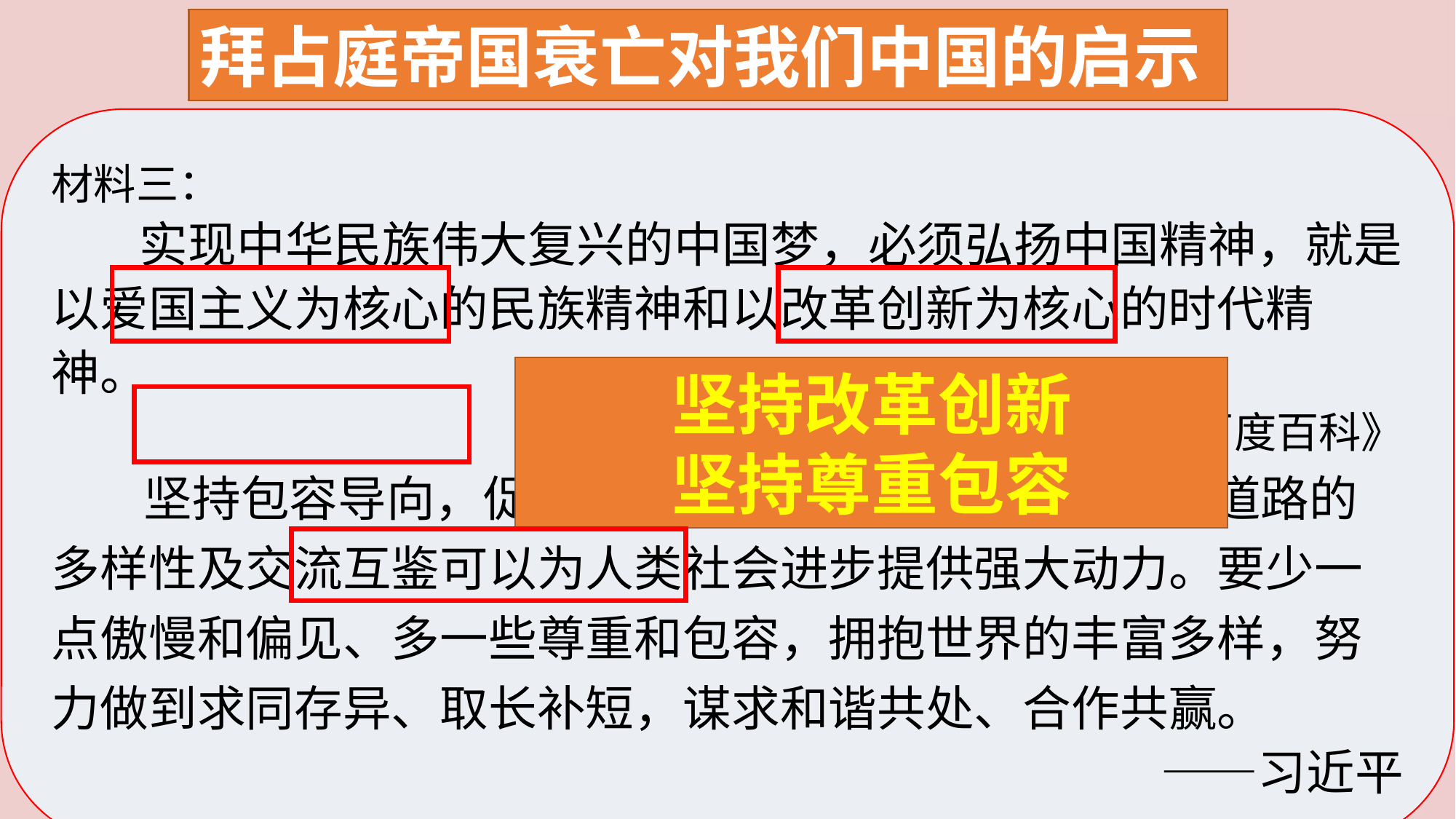

拜占庭帝国衰亡对我们中国的启示
材料三：
       实现中华民族伟大复兴的中国梦，必须弘扬中国精神，就是以爱国主义为核心的民族精神和以改革创新为核心的时代精神。
                            ——《百度百科》
　    坚持包容导向，促进交融互鉴。不同文明、制度、道路的多样性及交流互鉴可以为人类社会进步提供强大动力。要少一点傲慢和偏见、多一些尊重和包容，拥抱世界的丰富多样，努力做到求同存异、取长补短，谋求和谐共处、合作共赢。
　　——习近平

坚持改革创新
坚持尊重包容